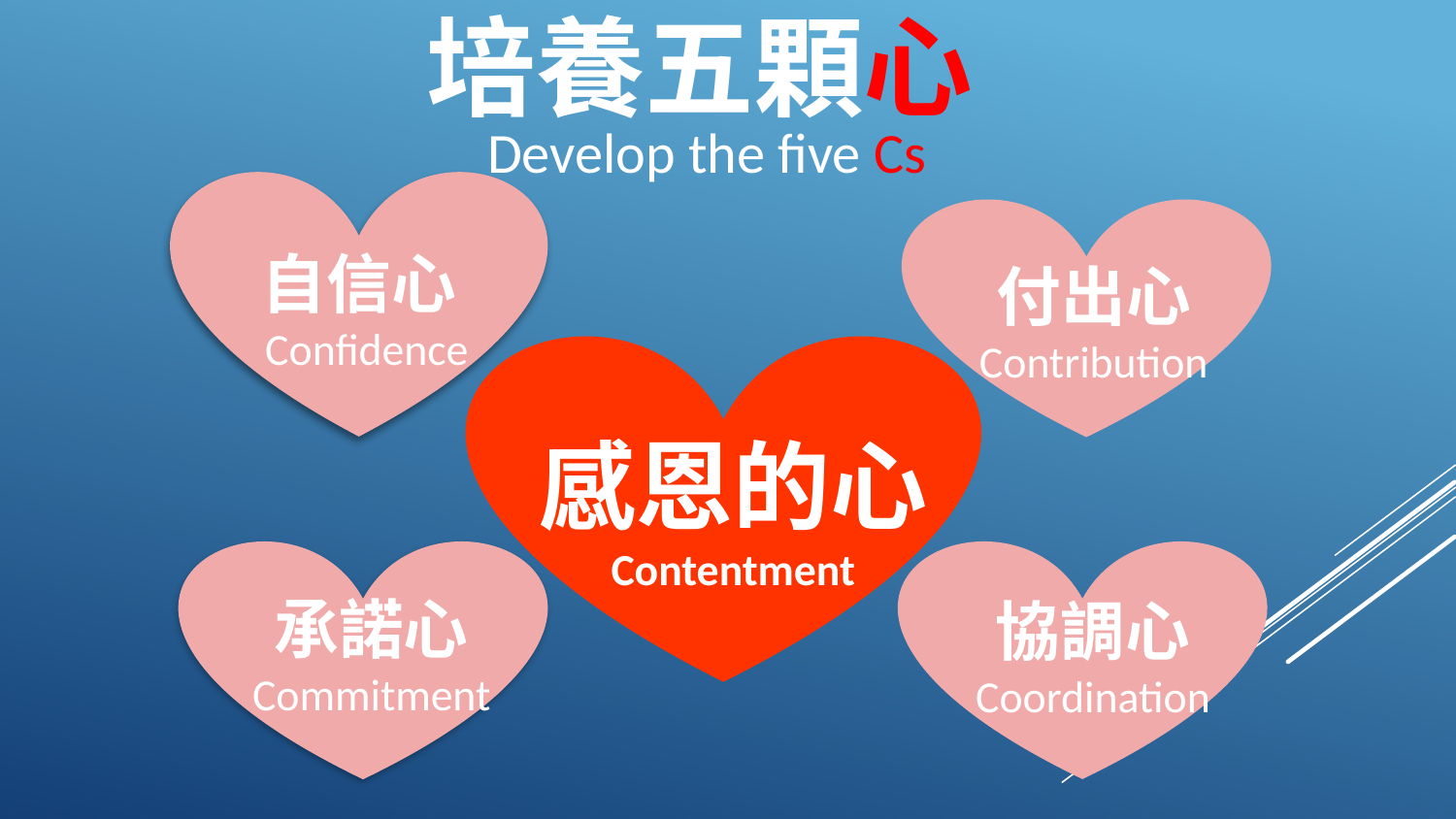

# 培養五顆心

Develop the five Cs

自信心Confidence
付出心
Contribution

感恩的心
Contentment

承諾心
Commitment
協調心
Coordination